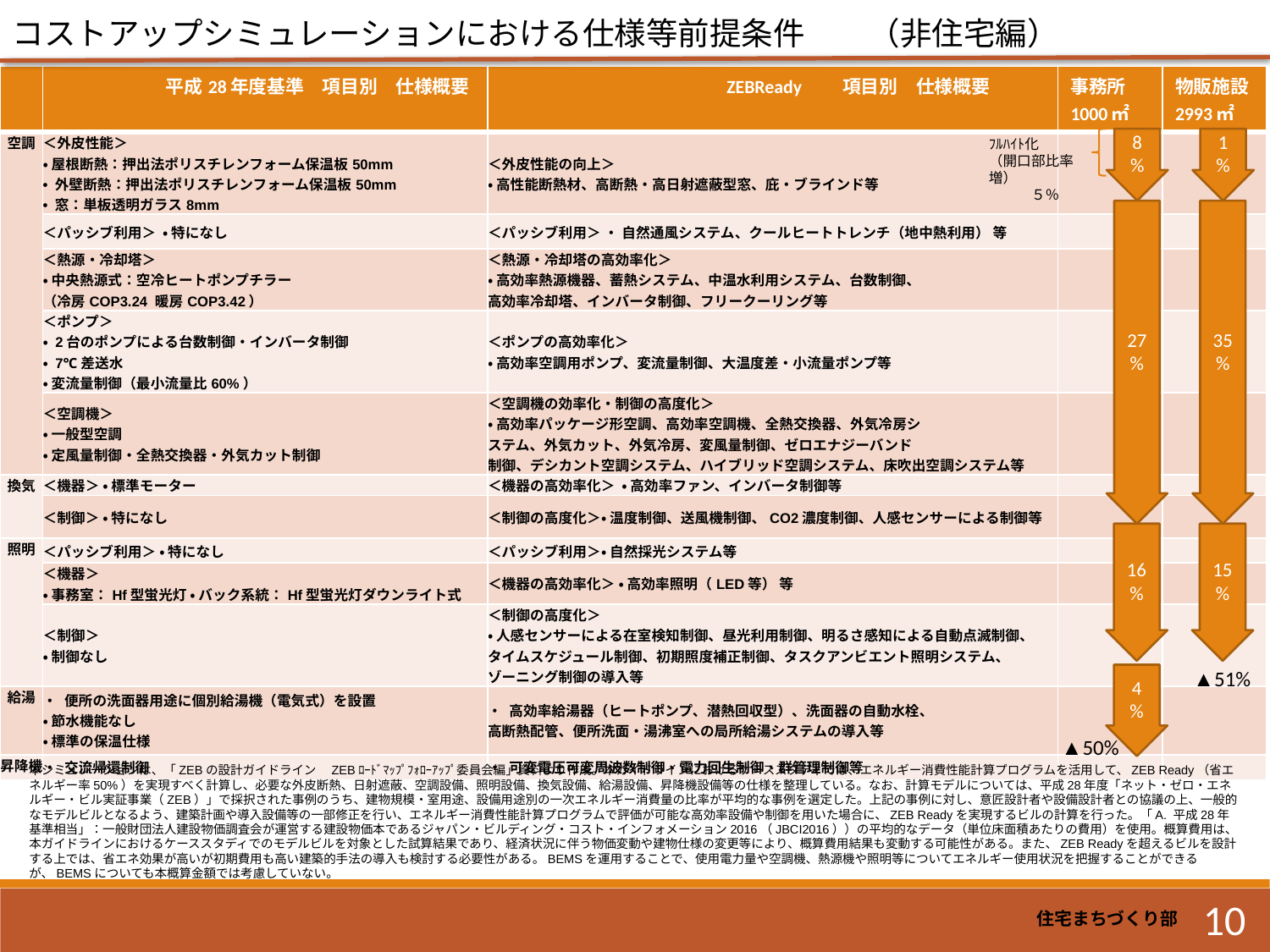

コストアップシミュレーションにおける仕様等前提条件　　（非住宅編）
|  | 平成28年度基準　項目別　仕様概要 | ZEBReady　　項目別　仕様概要 | 事務所 1000㎡ | 物販施設 2993㎡ |
| --- | --- | --- | --- | --- |
| 空調 | ＜外皮性能＞ • 屋根断熱：押出法ポリスチレンフォーム保温板50mm • 外壁断熱：押出法ポリスチレンフォーム保温板50mm • 窓：単板透明ガラス8mm | ＜外皮性能の向上＞ • 高性能断熱材、高断熱・高日射遮蔽型窓、庇・ブラインド等 |  |  |
|  | ＜パッシブ利用＞ • 特になし | ＜パッシブ利用＞ ・ 自然通風システム、クールヒートトレンチ（地中熱利用） 等 |  |  |
|  | ＜熱源・冷却塔＞ • 中央熱源式：空冷ヒートポンプチラー （冷房COP3.24 暖房COP3.42） | ＜熱源・冷却塔の高効率化＞ • 高効率熱源機器、蓄熱システム、中温水利用システム、台数制御、 高効率冷却塔、インバータ制御、フリークーリング等 |  |  |
|  | ＜ポンプ＞ • 2台のポンプによる台数制御・インバータ制御 • 7℃差送水 • 変流量制御（最小流量比60%） | ＜ポンプの高効率化＞ • 高効率空調用ポンプ、変流量制御、大温度差・小流量ポンプ等 |  |  |
|  | ＜空調機＞ • 一般型空調 • 定風量制御・全熱交換器・外気カット制御 | ＜空調機の効率化・制御の高度化＞ • 高効率パッケージ形空調、高効率空調機、全熱交換器、外気冷房シ ステム、外気カット、外気冷房、変風量制御、ゼロエナジーバンド 制御、デシカント空調システム、ハイブリッド空調システム、床吹出空調システム等 |  |  |
| 換気 | ＜機器＞ • 標準モーター | ＜機器の高効率化＞ • 高効率ファン、インバータ制御等 |  |  |
|  | ＜制御＞ • 特になし | ＜制御の高度化＞• 温度制御、送風機制御、CO2濃度制御、人感センサーによる制御等 |  |  |
| 照明 | ＜パッシブ利用＞ • 特になし | ＜パッシブ利用＞• 自然採光システム等 |  |  |
|  | ＜機器＞ • 事務室：Hf型蛍光灯 • バック系統：Hf型蛍光灯ダウンライト式 | ＜機器の高効率化＞ • 高効率照明（LED等） 等 |  |  |
|  | ＜制御＞ • 制御なし | ＜制御の高度化＞ • 人感センサーによる在室検知制御、昼光利用制御、明るさ感知による自動点滅制御、 タイムスケジュール制御、初期照度補正制御、タスクアンビエント照明システム、 ゾーニング制御の導入等 |  |  |
| 給湯 | • 便所の洗面器用途に個別給湯機（電気式）を設置 • 節水機能なし • 標準の保温仕様 | • 高効率給湯器（ヒートポンプ、潜熱回収型）、洗面器の自動水栓、 高断熱配管、便所洗面・湯沸室への局所給湯システムの導入等 |  |  |
| 昇降機 | • 交流帰還制御 | • 可変電圧可変周波数制御、電力回生制御、群管理制御等 |  |  |
ﾌﾙﾊｲﾄ化
（開口部比率増）
　　　５％

8%
1%
27%
35%
16%
15%
▲51%
4%
▲50%
本シミュレーションは、「ZEBの設計ガイドライン　ZEBﾛｰﾄﾞﾏｯﾌﾟﾌｫﾛｰｱｯﾌﾟ委員会編」資料より作成。本ガイドラインにおけるケーススタディでは、エネルギー消費性能計算プログラムを活用して、ZEB Ready（省エネルギー率50%）を実現すべく計算し、必要な外皮断熱、日射遮蔽、空調設備、照明設備、換気設備、給湯設備、昇降機設備等の仕様を整理している。なお、計算モデルについては、平成28年度「ネット・ゼロ・エネルギー・ビル実証事業（ZEB）」で採択された事例のうち、建物規模・室用途、設備用途別の一次エネルギー消費量の比率が平均的な事例を選定した。上記の事例に対し、意匠設計者や設備設計者との協議の上、一般的なモデルビルとなるよう、建築計画や導入設備等の一部修正を行い、エネルギー消費性能計算プログラムで評価が可能な高効率設備や制御を用いた場合に、ZEB Readyを実現するビルの計算を行った。「A. 平成28年基準相当」：一般財団法人建設物価調査会が運営する建設物価本であるジャパン・ビルディング・コスト・インフォメーション2016（JBCI2016））の平均的なデータ（単位床面積あたりの費用）を使用。概算費用は、本ガイドラインにおけるケーススタディでのモデルビルを対象とした試算結果であり、経済状況に伴う物価変動や建物仕様の変更等により、概算費用結果も変動する可能性がある。また、ZEB Readyを超えるビルを設計する上では、省エネ効果が高いが初期費用も高い建築的手法の導入も検討する必要性がある。BEMSを運用することで、使用電力量や空調機、熱源機や照明等についてエネルギー使用状況を把握することができるが、BEMSについても本概算金額では考慮していない。
10
住宅まちづくり部